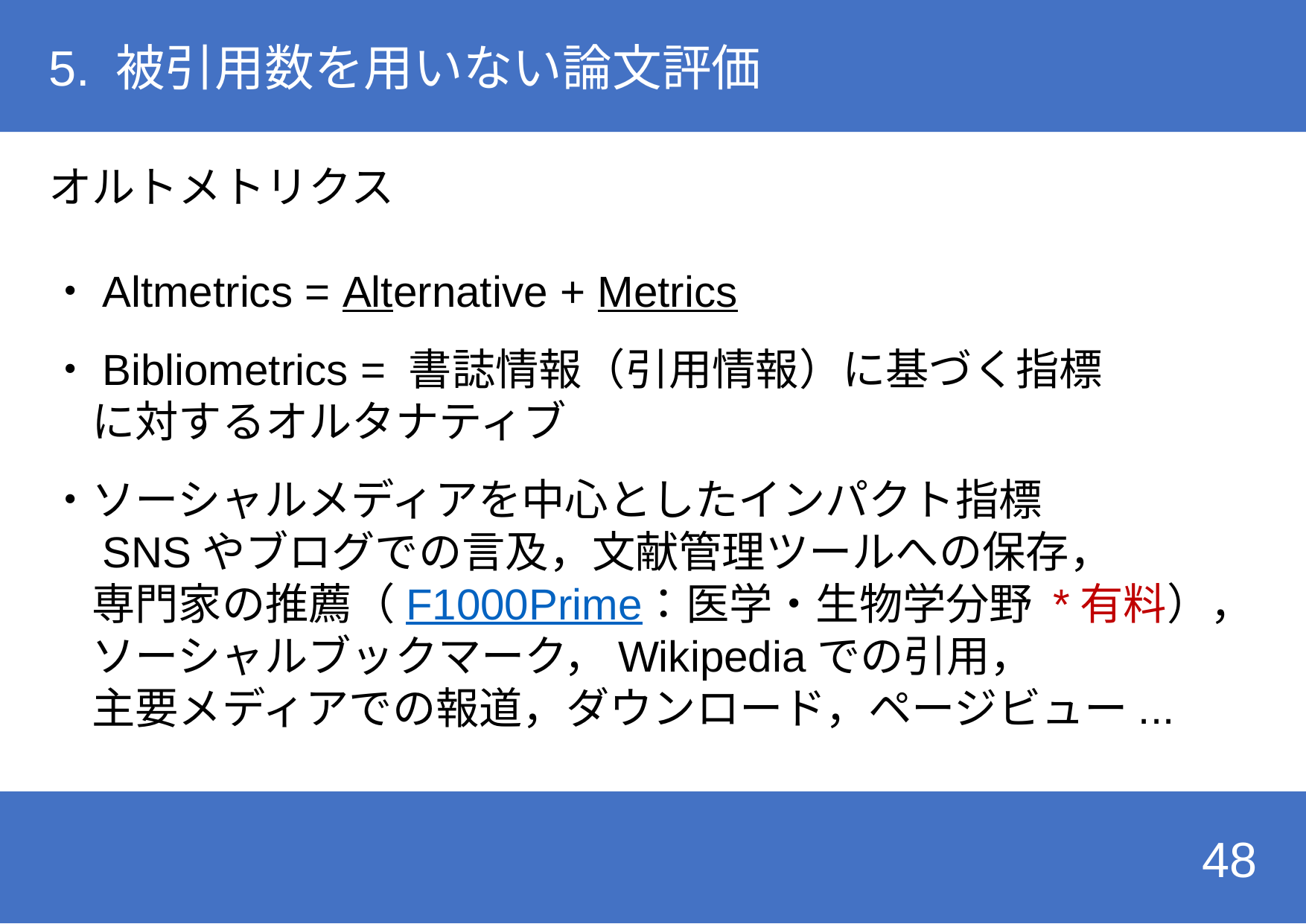

# 5. 被引用数を用いない論文評価
オルトメトリクス

・Altmetrics = Alternative + Metrics

・Bibliometrics = 書誌情報（引用情報）に基づく指標
　に対するオルタナティブ

・ソーシャルメディアを中心としたインパクト指標
　SNSやブログでの言及，文献管理ツールへの保存，
　専門家の推薦（F1000Prime：医学・生物学分野 *有料），
　ソーシャルブックマーク，Wikipediaでの引用，
　主要メディアでの報道，ダウンロード，ページビュー...
48